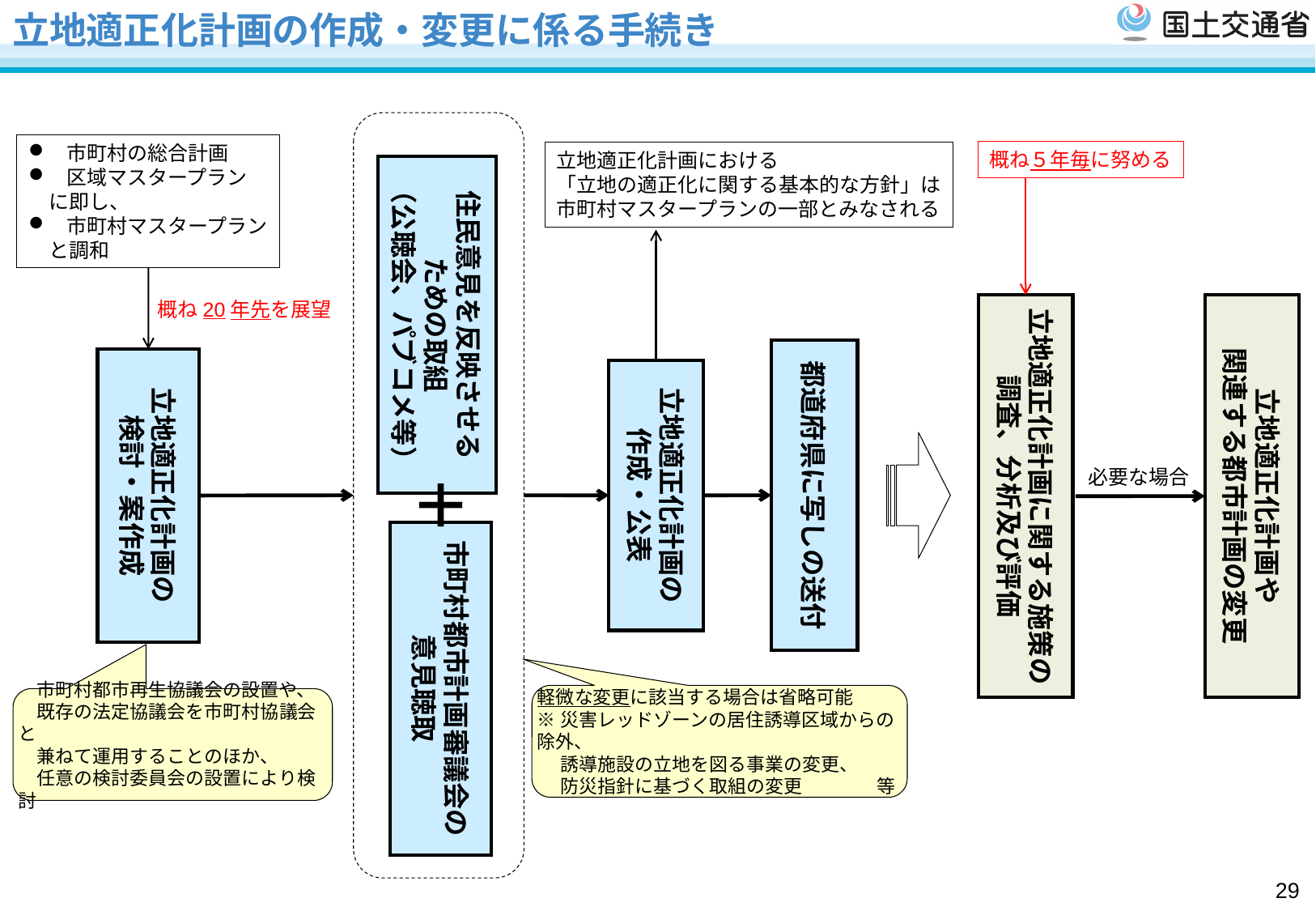

# 立地適正化計画の作成・変更に係る手続き

市町村の総合計画
区域マスタープラン
　に即し、
市町村マスタープラン
　と調和
概ね５年毎に努める
立地適正化計画における
「立地の適正化に関する基本的な方針」は
市町村マスタープランの一部とみなされる
住民意見を反映させる
ための取組
（公聴会、パブコメ等）
概ね20年先を展望
立地適正化計画に関する施策の
調査、分析及び評価
立地適正化計画や
関連する都市計画の変更
都道府県に写しの送付
立地適正化計画の
検討・案作成
立地適正化計画の
作成・公表

必要な場合
＋
市町村都市計画審議会の意見聴取
軽微な変更に該当する場合は省略可能
※災害レッドゾーンの居住誘導区域からの除外、
　 誘導施設の立地を図る事業の変更、
　 防災指針に基づく取組の変更　　　　等
　市町村都市再生協議会の設置や、
　既存の法定協議会を市町村協議会と
　兼ねて運用することのほか、
　任意の検討委員会の設置により検討
29